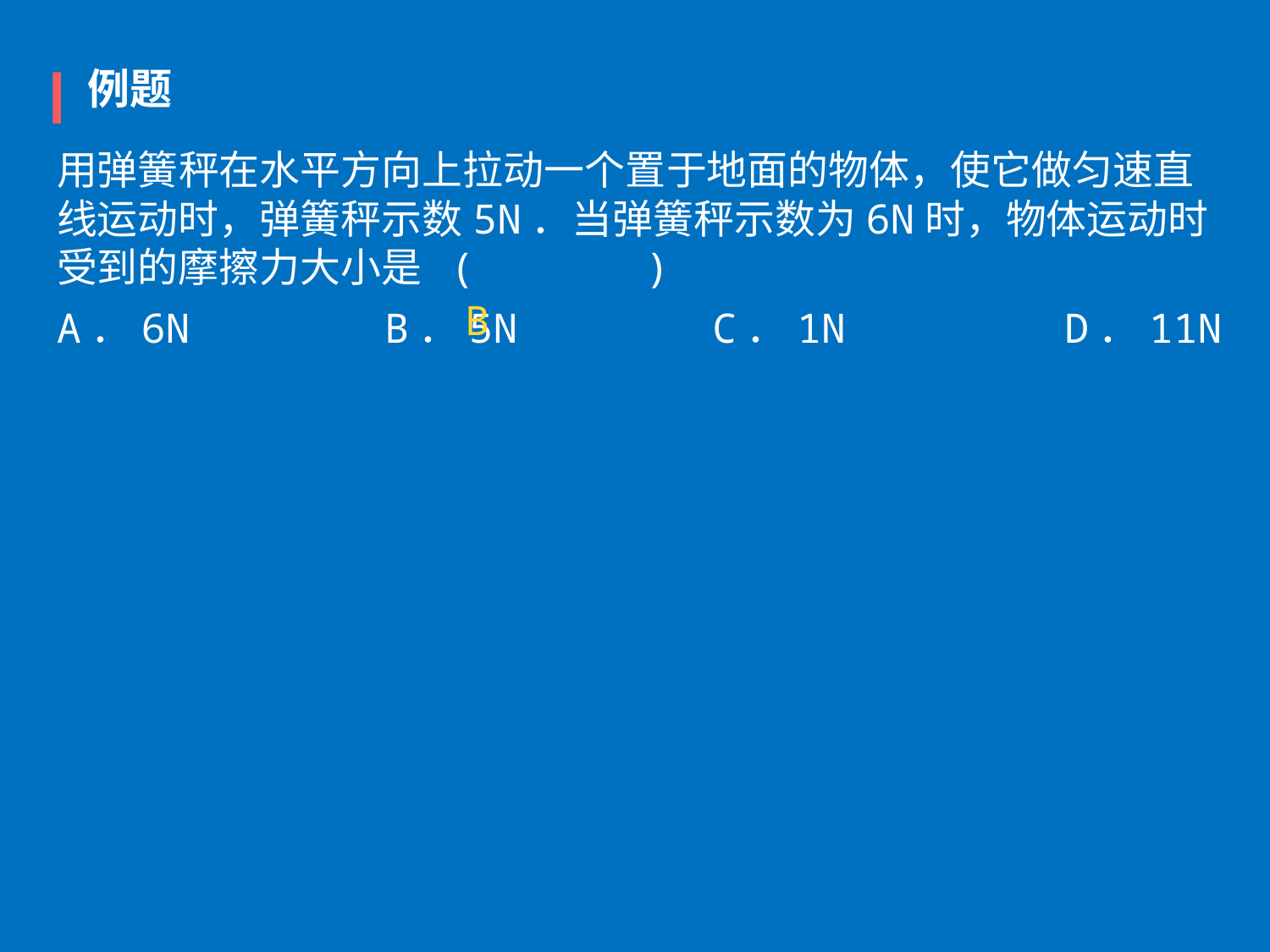

例题

用弹簧秤在水平方向上拉动一个置于地面的物体，使它做匀速直线运动时，弹簧秤示数5N．当弹簧秤示数为6N时，物体运动时受到的摩擦力大小是  (       )
A．6N        B．5N        C．1N         D．11N
B